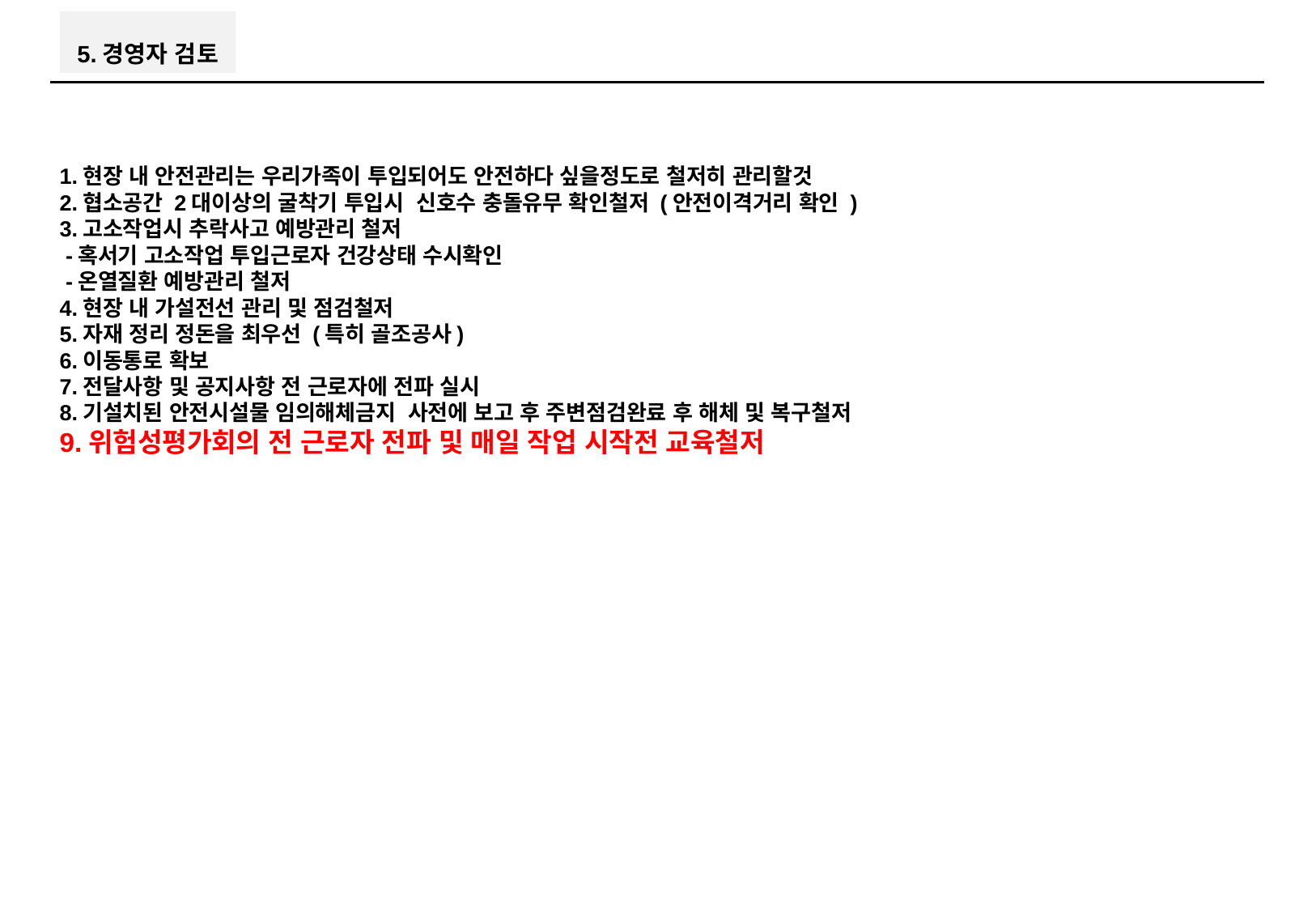

5.경영자 검토

1.현장 내 안전관리는 우리가족이 투입되어도 안전하다 싶을정도로 철저히 관리할것
2.협소공간 2대이상의 굴착기 투입시  신호수 충돌유무 확인철저 (안전이격거리 확인 )
3.고소작업시 추락사고 예방관리 철저
 -혹서기 고소작업 투입근로자 건강상태 수시확인
 -온열질환 예방관리 철저
4.현장 내 가설전선 관리 및 점검철저
5.자재 정리 정돈을 최우선 (특히 골조공사)
6.이동통로 확보
7.전달사항 및 공지사항 전 근로자에 전파 실시
8.기설치된 안전시설물 임의해체금지  사전에 보고 후 주변점검완료 후 해체 및 복구철저
9.위험성평가회의 전 근로자 전파 및 매일 작업 시작전 교육철저